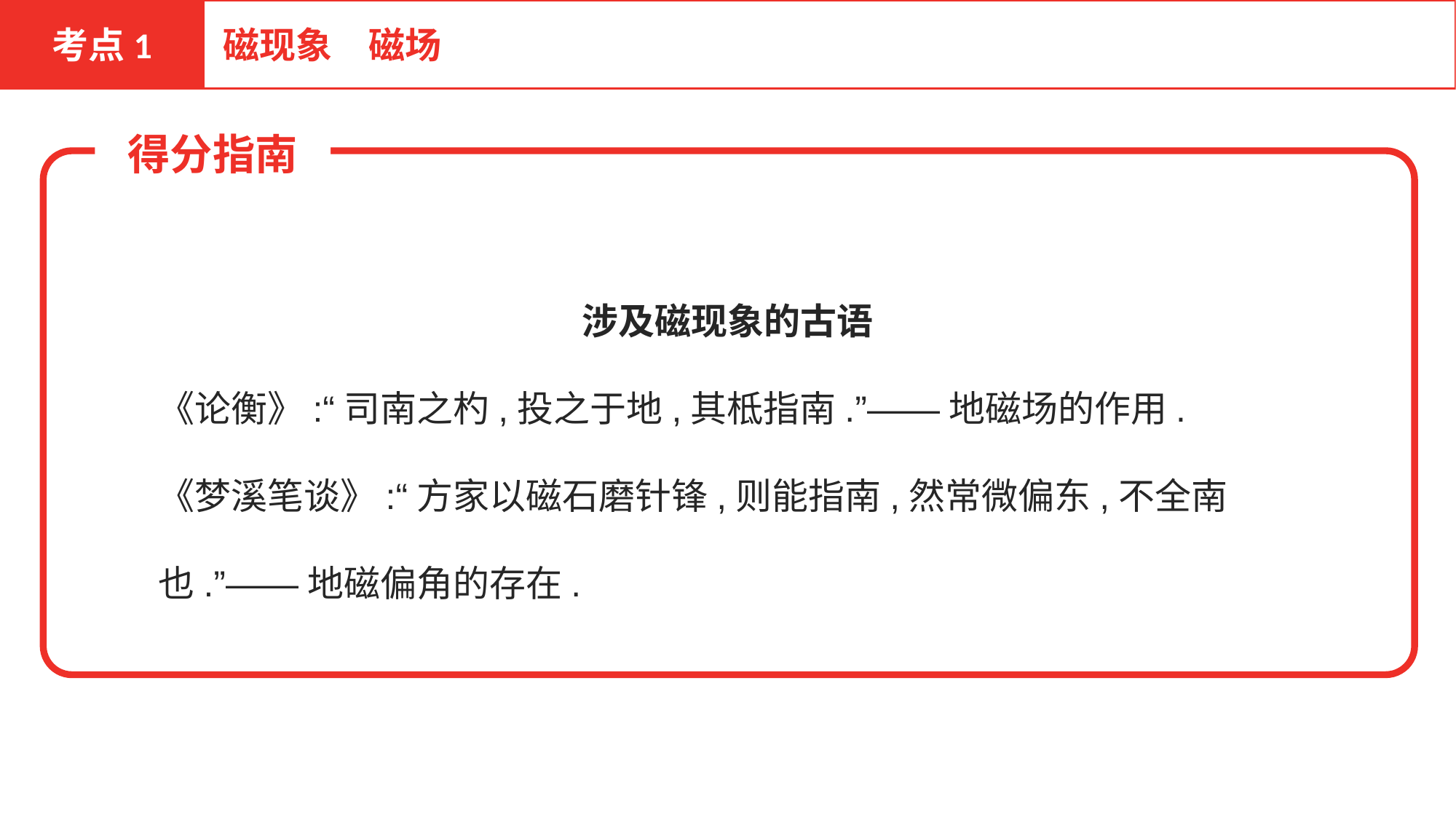

考点1
磁现象　磁场
得分指南

涉及磁现象的古语
《论衡》:“司南之杓,投之于地,其柢指南.”——地磁场的作用.
《梦溪笔谈》:“方家以磁石磨针锋,则能指南,然常微偏东,不全南也.”——地磁偏角的存在.